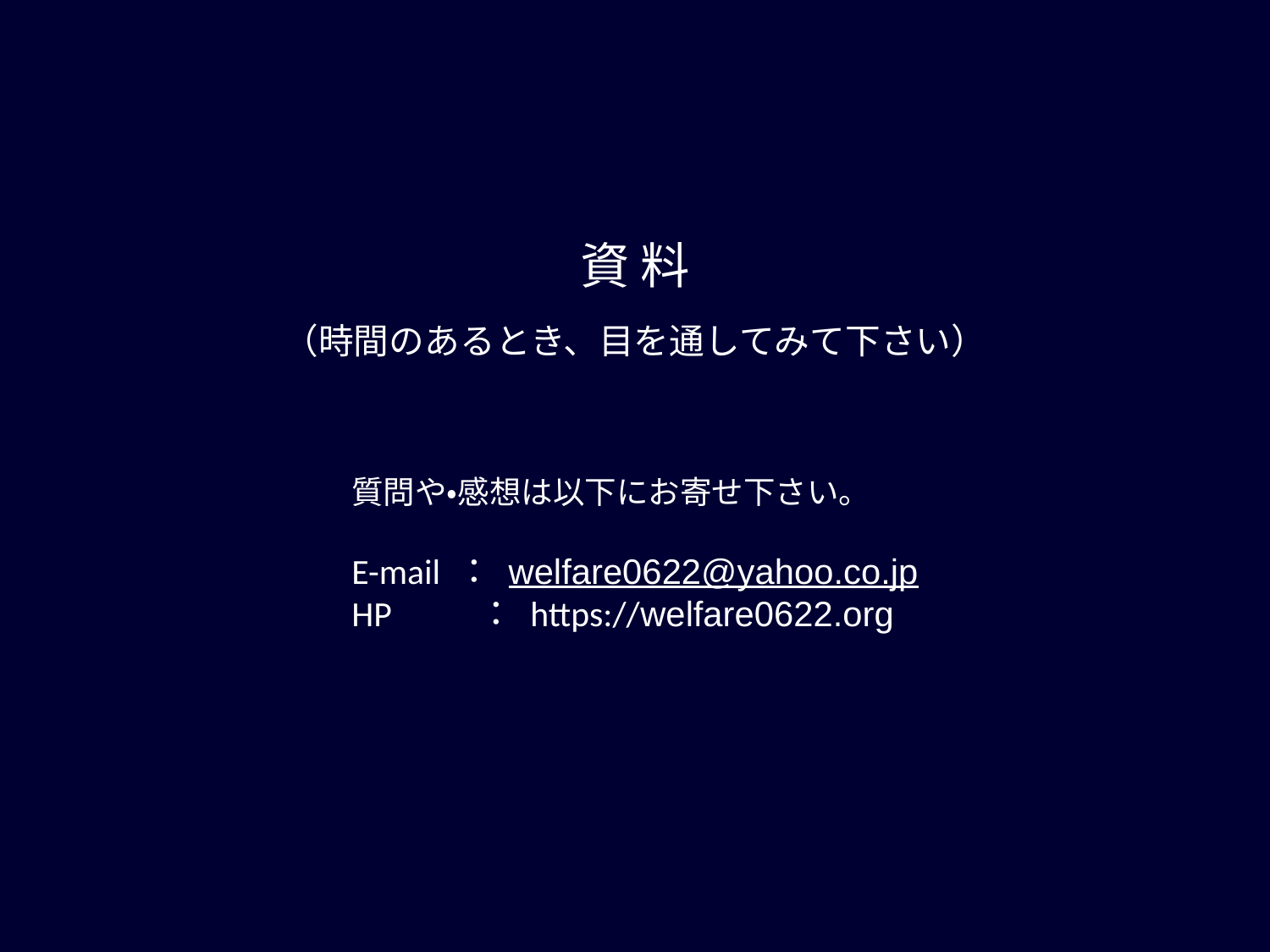

資 料

（時間のあるとき、目を通してみて下さい）
質問や・感想は以下にお寄せ下さい。

E-mail ： welfare0622@yahoo.co.jp
HP　　 ： https://welfare0622.org